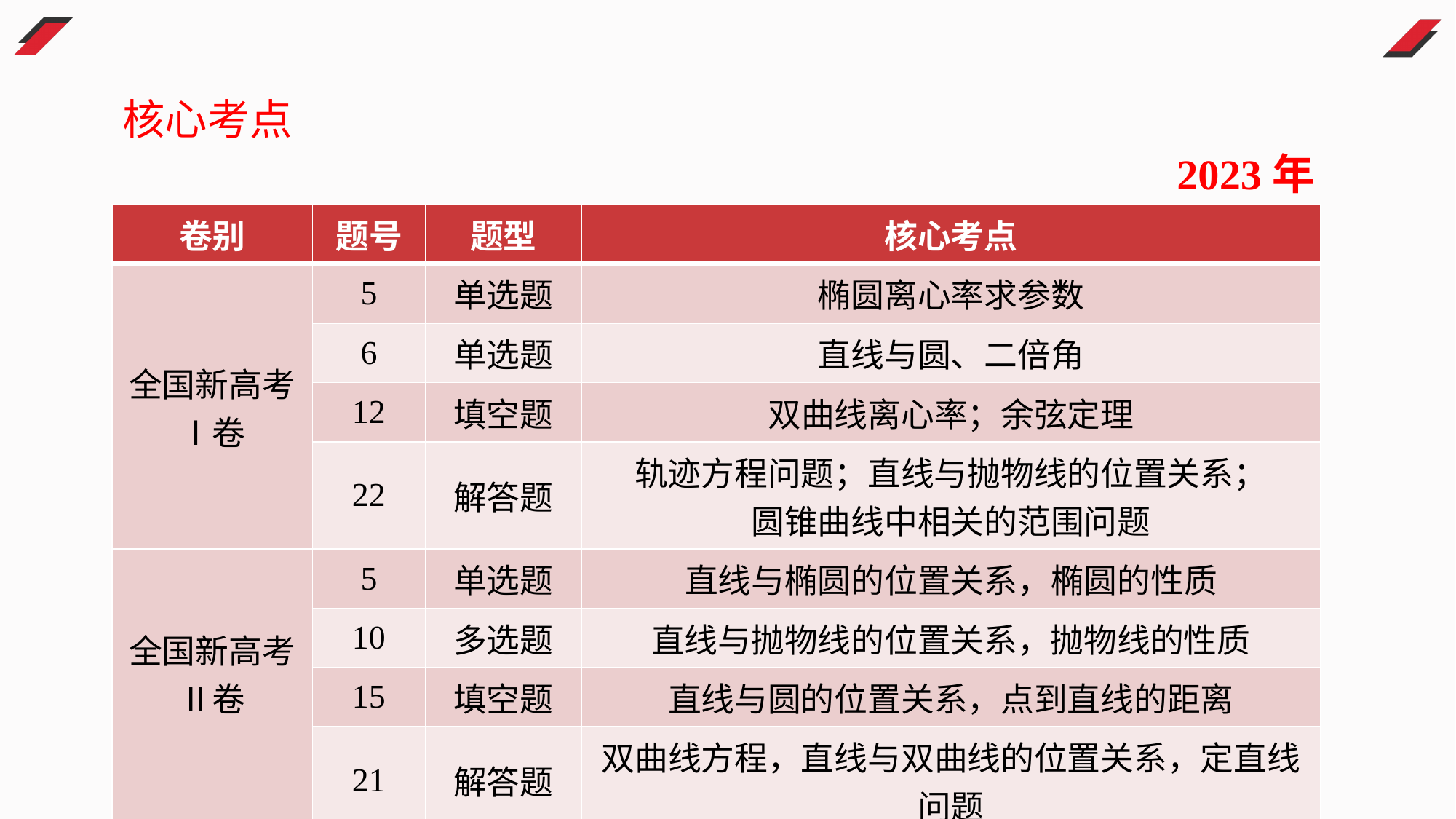

核心考点
2023年
| 卷别 | 题号 | 题型 | 核心考点 |
| --- | --- | --- | --- |
| 全国新高考Ⅰ卷 | 5 | 单选题 | 椭圆离心率求参数 |
|  | 6 | 单选题 | 直线与圆、二倍角 |
|  | 12 | 填空题 | 双曲线离心率；余弦定理 |
|  | 22 | 解答题 | 轨迹方程问题；直线与抛物线的位置关系； 圆锥曲线中相关的范围问题 |
| 全国新高考Ⅱ卷 | 5 | 单选题 | 直线与椭圆的位置关系，椭圆的性质 |
|  | 10 | 多选题 | 直线与抛物线的位置关系，抛物线的性质 |
|  | 15 | 填空题 | 直线与圆的位置关系，点到直线的距离 |
|  | 21 | 解答题 | 双曲线方程，直线与双曲线的位置关系，定直线问题 |